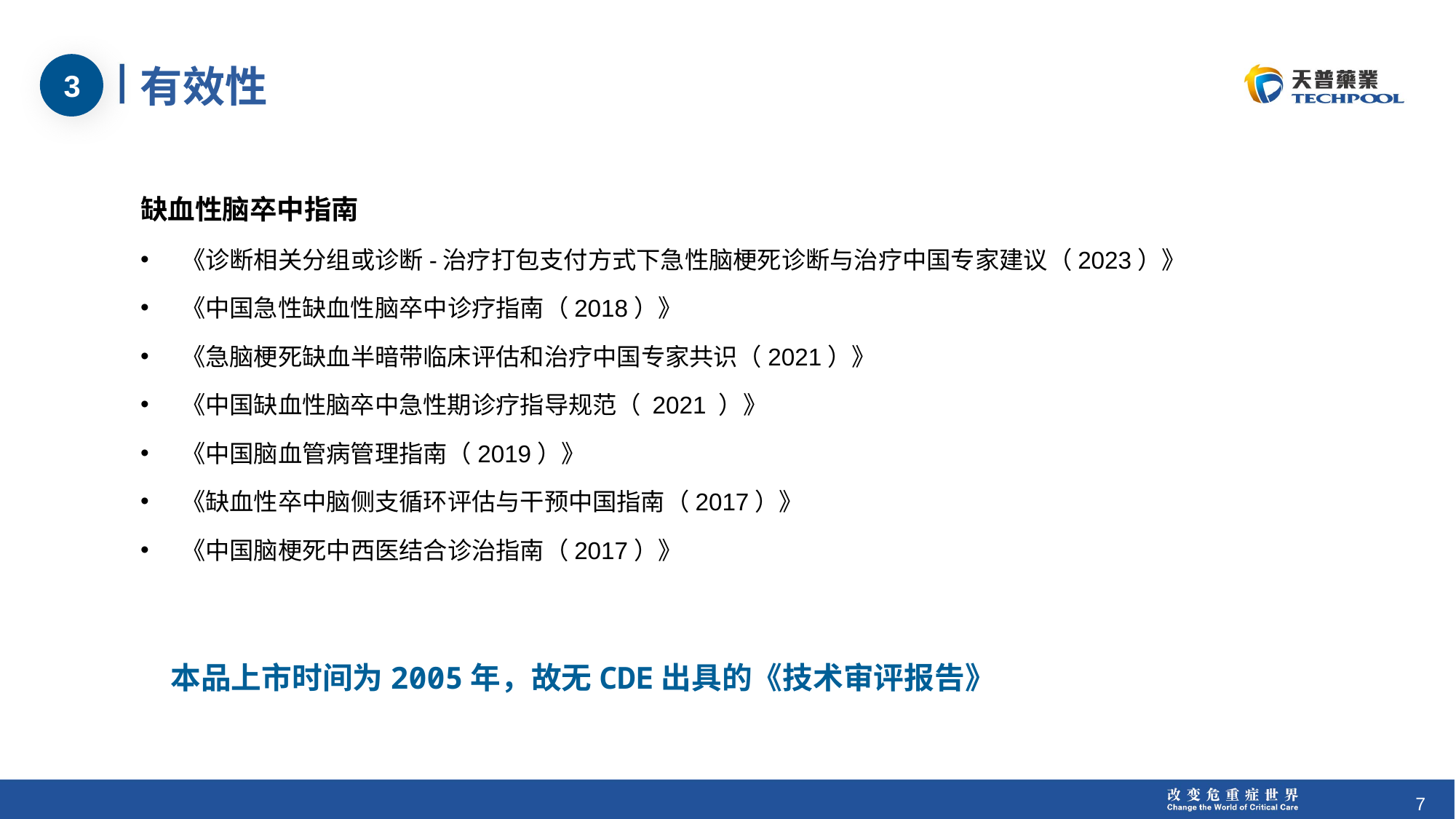

3
# 有效性
缺血性脑卒中指南
《诊断相关分组或诊断-治疗打包支付方式下急性脑梗死诊断与治疗中国专家建议（2023）》
《中国急性缺血性脑卒中诊疗指南（2018）》
《急脑梗死缺血半暗带临床评估和治疗中国专家共识（2021）》
《中国缺血性脑卒中急性期诊疗指导规范（ 2021 ）》
《中国脑血管病管理指南（2019）》
《缺血性卒中脑侧支循环评估与干预中国指南（2017）》
《中国脑梗死中西医结合诊治指南（2017）》
本品上市时间为2005年，故无CDE出具的《技术审评报告》